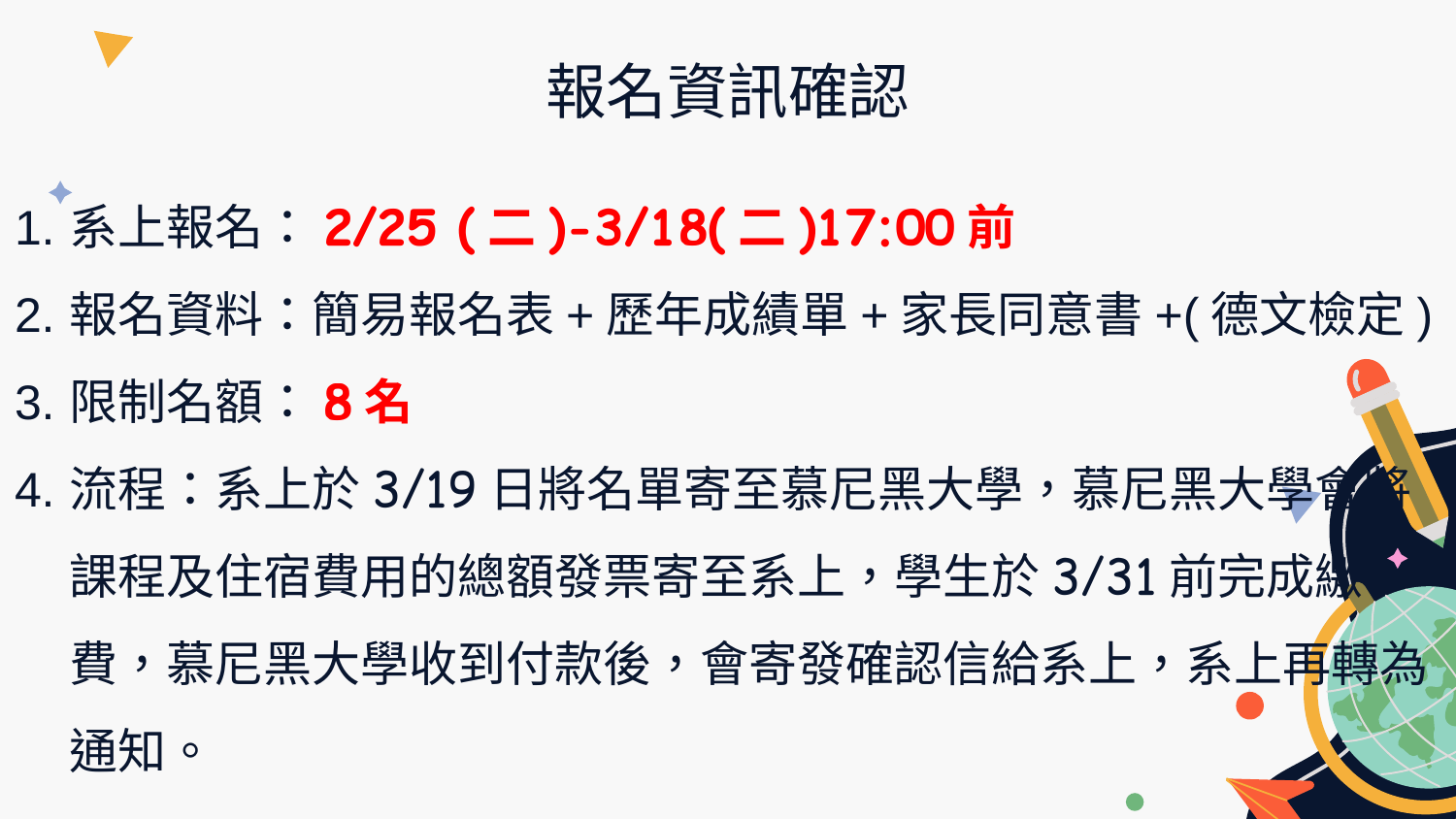

# 報名資訊確認
系上報名：2/25 (二)-3/18(二)17:00前
報名資料：簡易報名表+歷年成績單+家長同意書+(德文檢定)
限制名額：8名
流程：系上於3/19日將名單寄至慕尼黑大學，慕尼黑大學會將課程及住宿費用的總額發票寄至系上，學生於3/31前完成繳費，慕尼黑大學收到付款後，會寄發確認信給系上，系上再轉為通知。